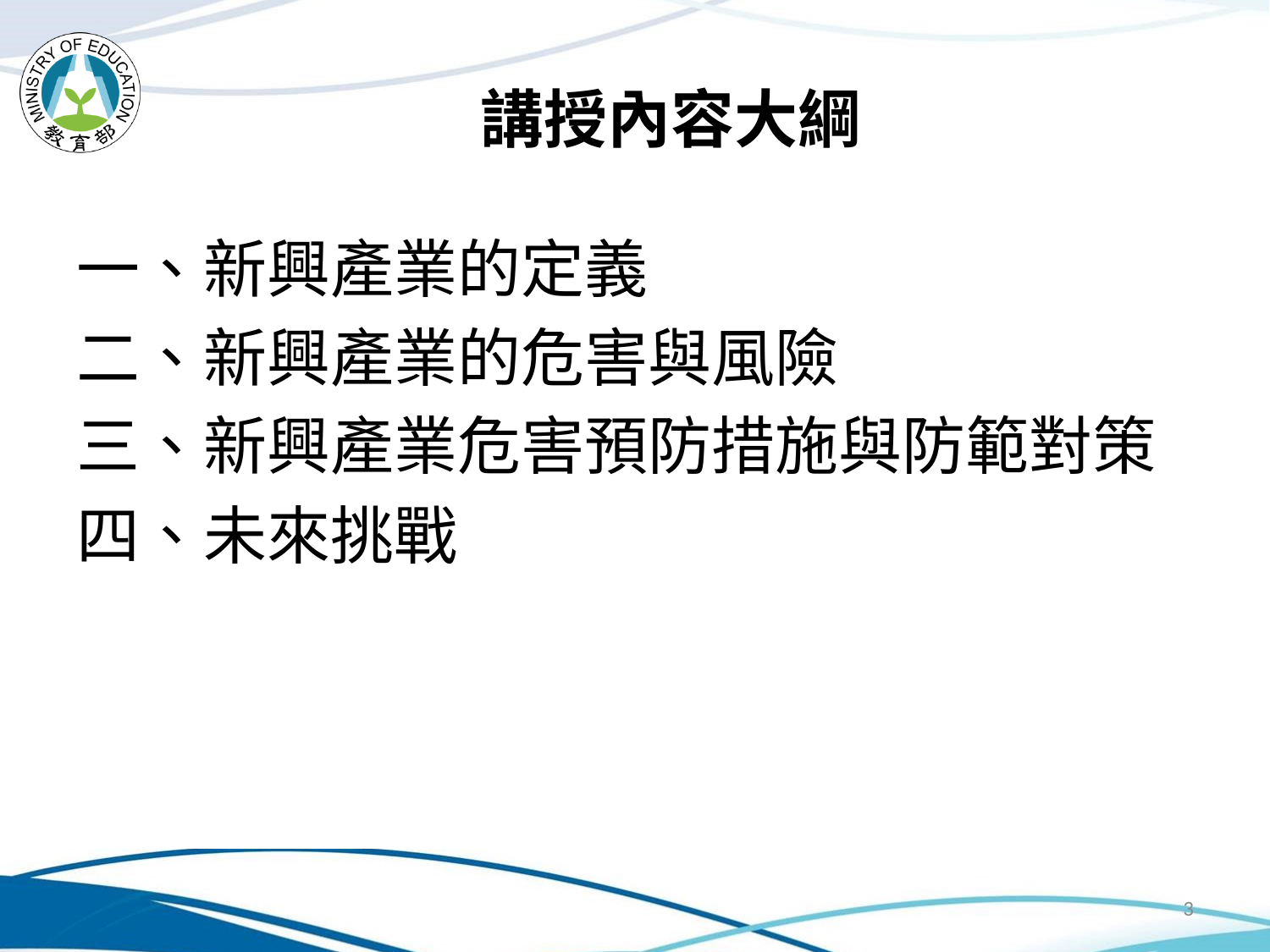

# 講授內容大綱
一、新興產業的定義
二、新興產業的危害與風險
三、新興產業危害預防措施與防範對策
四、未來挑戰
3